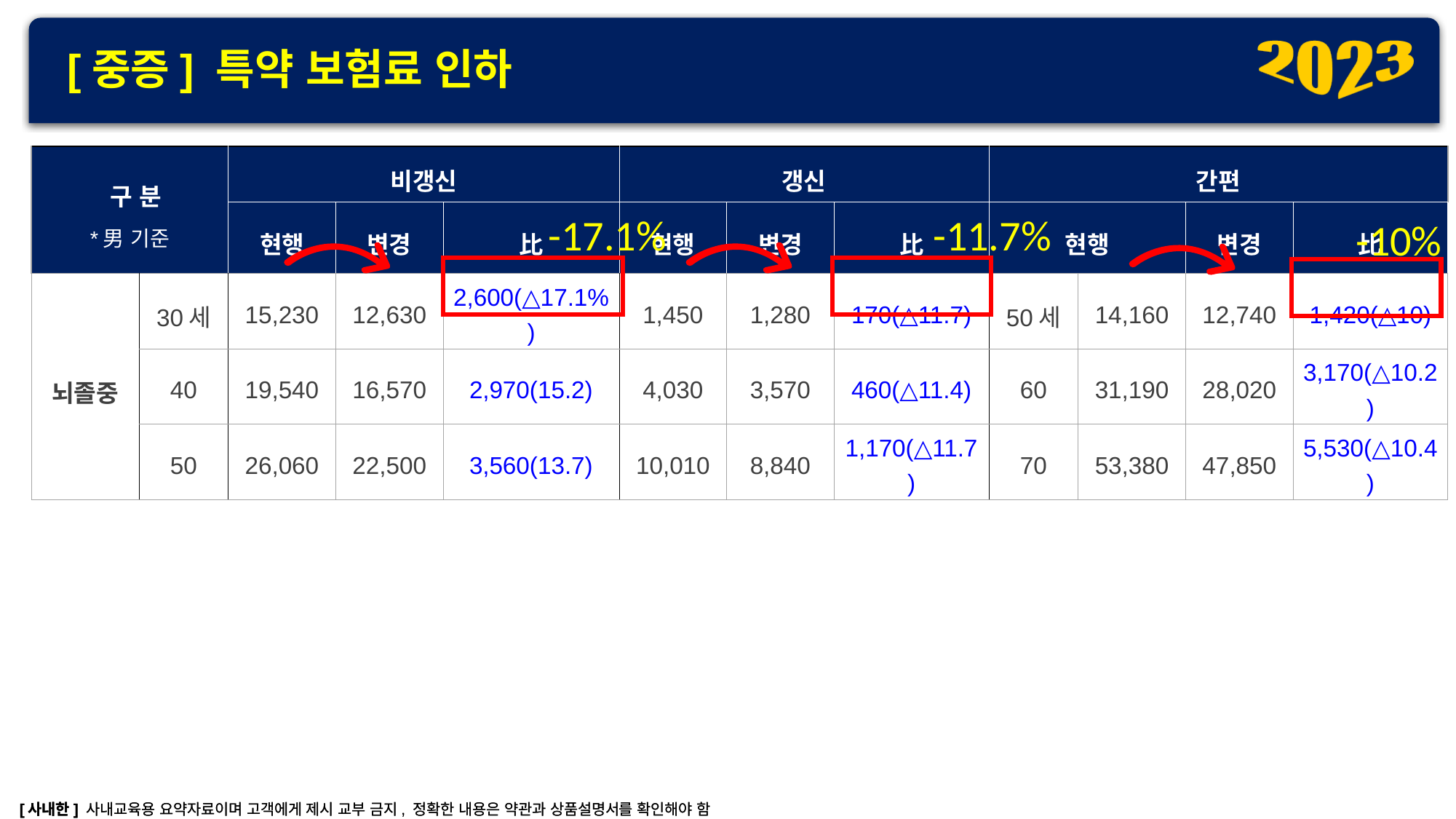

[중증] 특약 보험료 인하
| 구 분 \*男 기준 |  | 비갱신 |  |  | 갱신 |  |  | 간편 |  |  |  |
| --- | --- | --- | --- | --- | --- | --- | --- | --- | --- | --- | --- |
|  |  | 현행 | 변경 | 比 | 현행 | 변경 | 比 | 현행 |  | 변경 | 比 |
| 뇌졸중 | 30세 | 15,230 | 12,630 | 2,600(△17.1%) | 1,450 | 1,280 | 170(△11.7) | 50세 | 14,160 | 12,740 | 1,420(△10) |
|  | 40 | 19,540 | 16,570 | 2,970(15.2) | 4,030 | 3,570 | 460(△11.4) | 60 | 31,190 | 28,020 | 3,170(△10.2) |
|  | 50 | 26,060 | 22,500 | 3,560(13.7) | 10,010 | 8,840 | 1,170(△11.7) | 70 | 53,380 | 47,850 | 5,530(△10.4) |
-17.1%
-11.7%
-10%